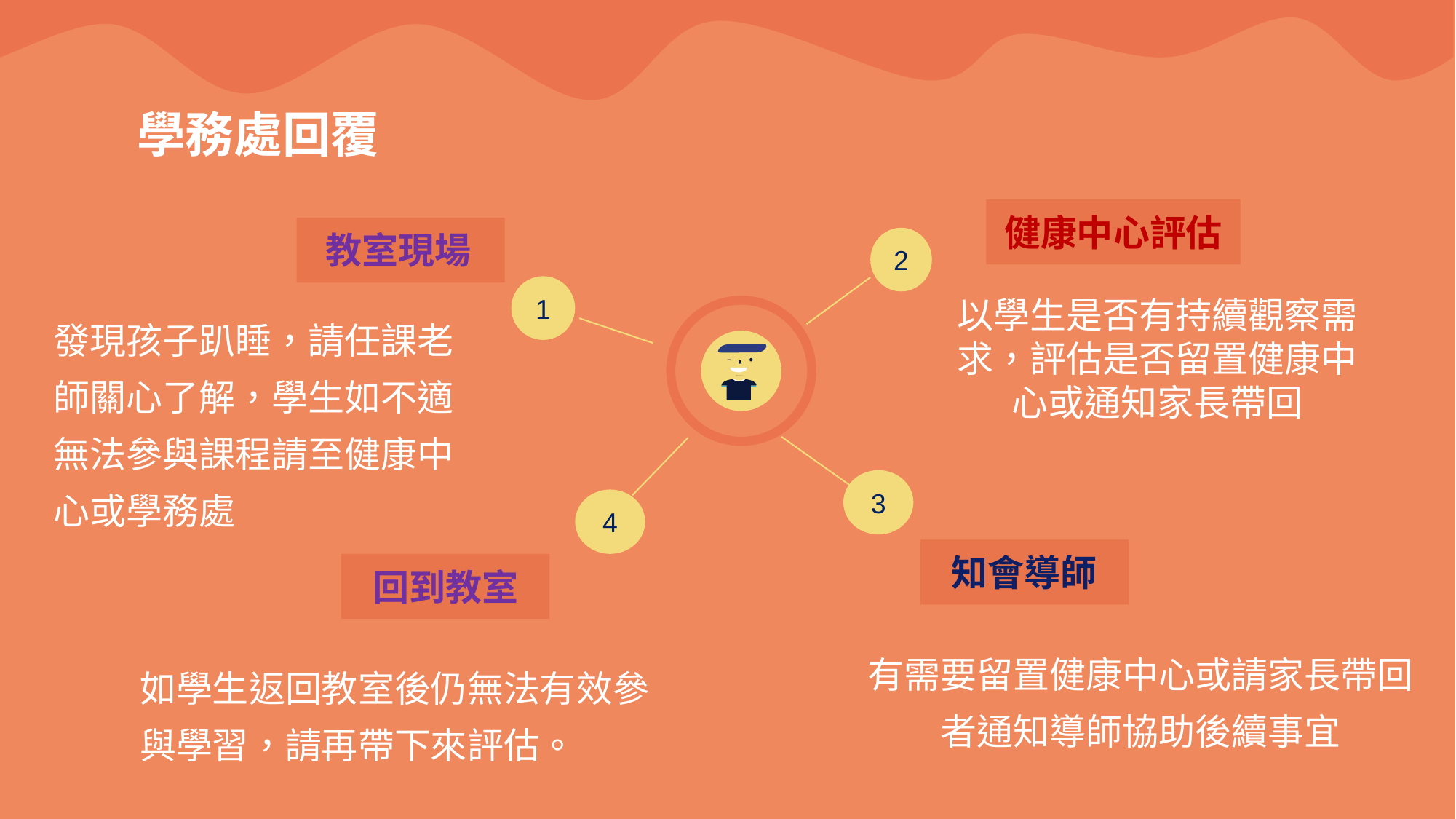

學務處回覆
健康中心評估

教室現場
2
1
以學生是否有持續觀察需求，評估是否留置健康中心或通知家長帶回
發現孩子趴睡，請任課老師關心了解，學生如不適無法參與課程請至健康中心或學務處

3
4
知會導師
回到教室
有需要留置健康中心或請家長帶回者通知導師協助後續事宜
如學生返回教室後仍無法有效參與學習，請再帶下來評估。